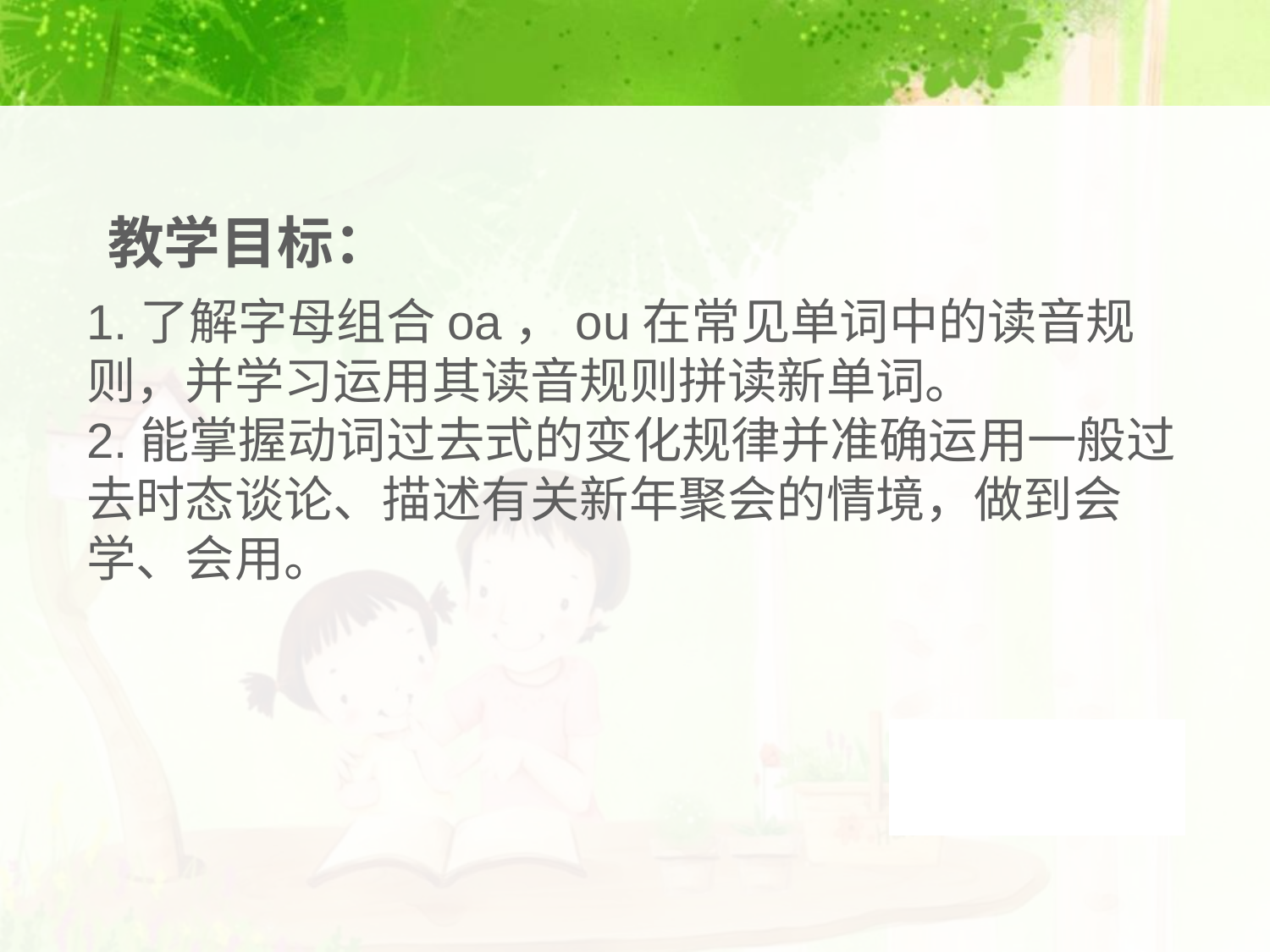

教学目标：
1.了解字母组合oa，ou在常见单词中的读音规则，并学习运用其读音规则拼读新单词。
2.能掌握动词过去式的变化规律并准确运用一般过去时态谈论、描述有关新年聚会的情境，做到会学、会用。